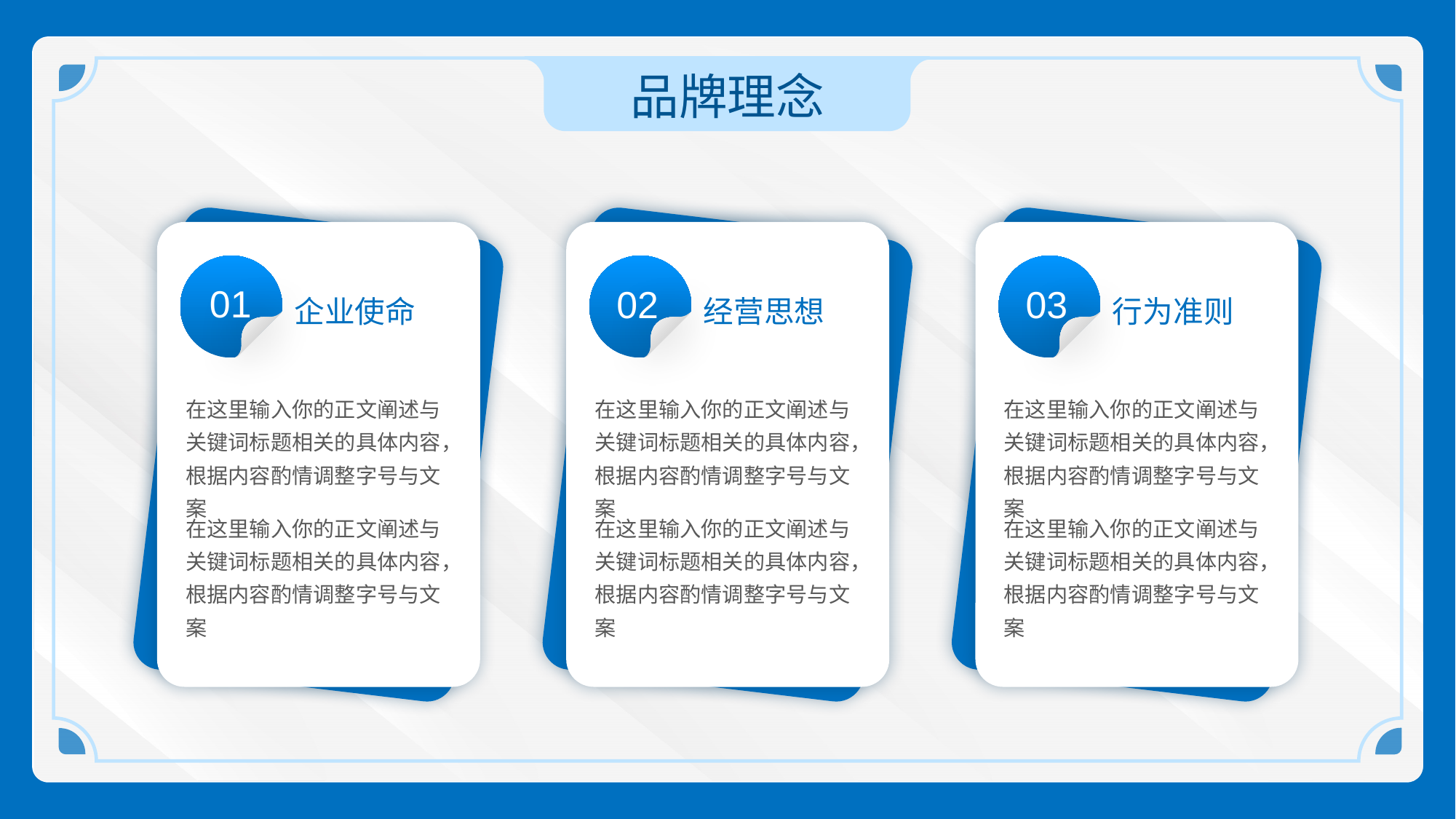

品牌理念

01
02
03
企业使命
经营思想
行为准则

在这里输入你的正文阐述与关键词标题相关的具体内容，根据内容酌情调整字号与文案
在这里输入你的正文阐述与关键词标题相关的具体内容，根据内容酌情调整字号与文案
在这里输入你的正文阐述与关键词标题相关的具体内容，根据内容酌情调整字号与文案
在这里输入你的正文阐述与关键词标题相关的具体内容，根据内容酌情调整字号与文案
在这里输入你的正文阐述与关键词标题相关的具体内容，根据内容酌情调整字号与文案
在这里输入你的正文阐述与关键词标题相关的具体内容，根据内容酌情调整字号与文案